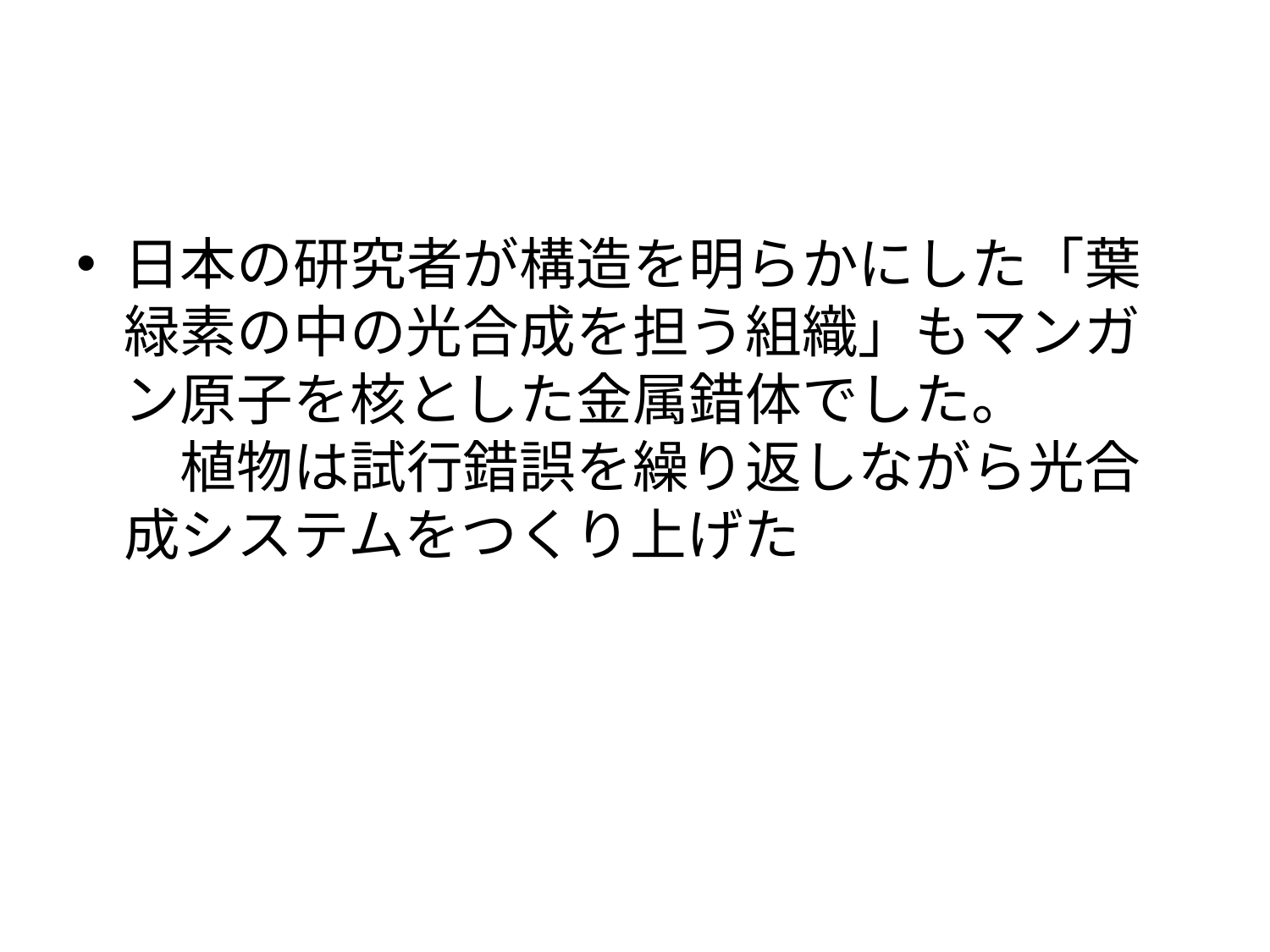

#
日本の研究者が構造を明らかにした「葉緑素の中の光合成を担う組織」もマンガン原子を核とした金属錯体でした。
　植物は試行錯誤を繰り返しながら光合成システムをつくり上げた